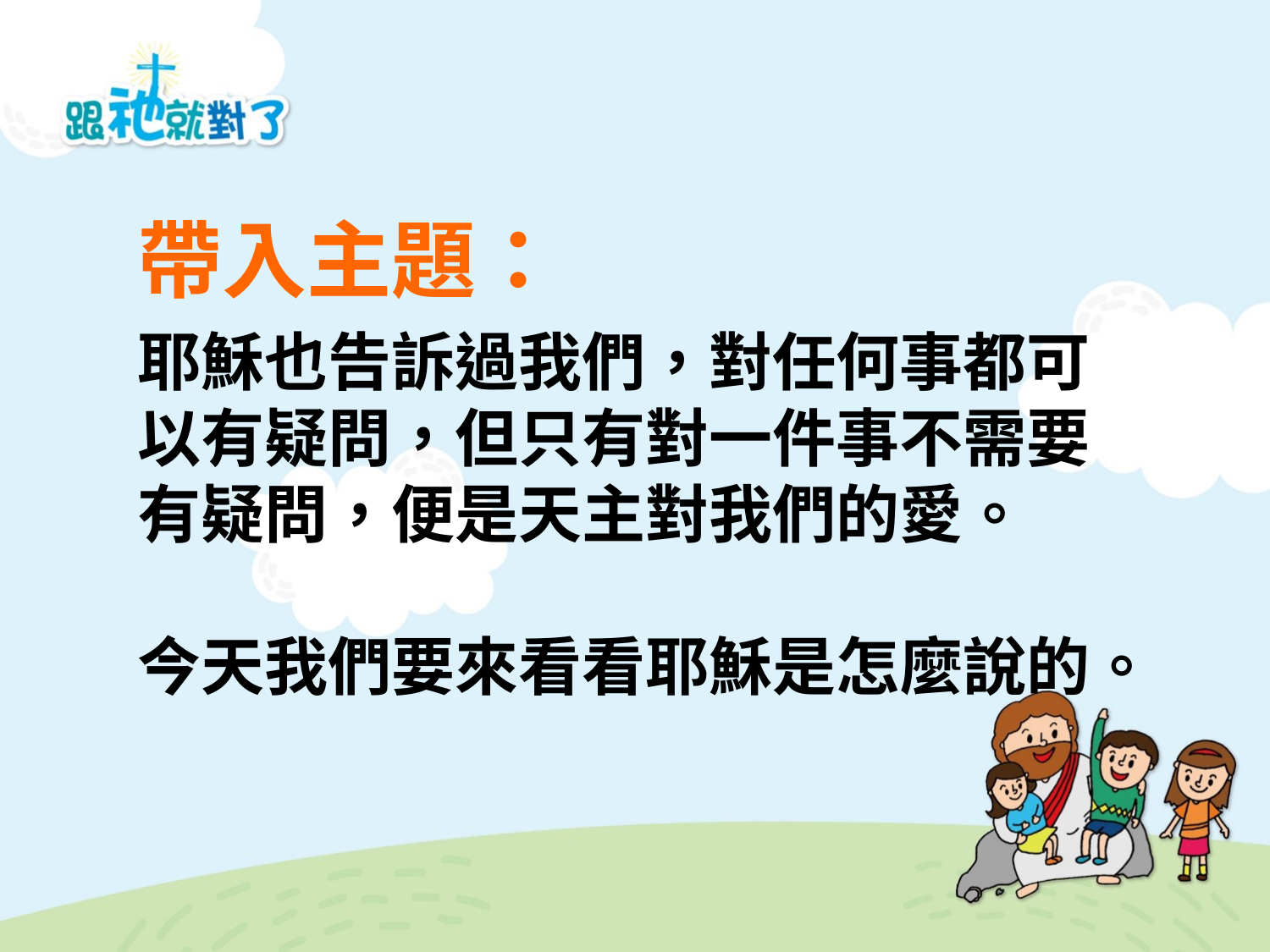

帶入主題：
耶穌也告訴過我們，對任何事都可以有疑問，但只有對一件事不需要有疑問，便是天主對我們的愛。

今天我們要來看看耶穌是怎麼說的。